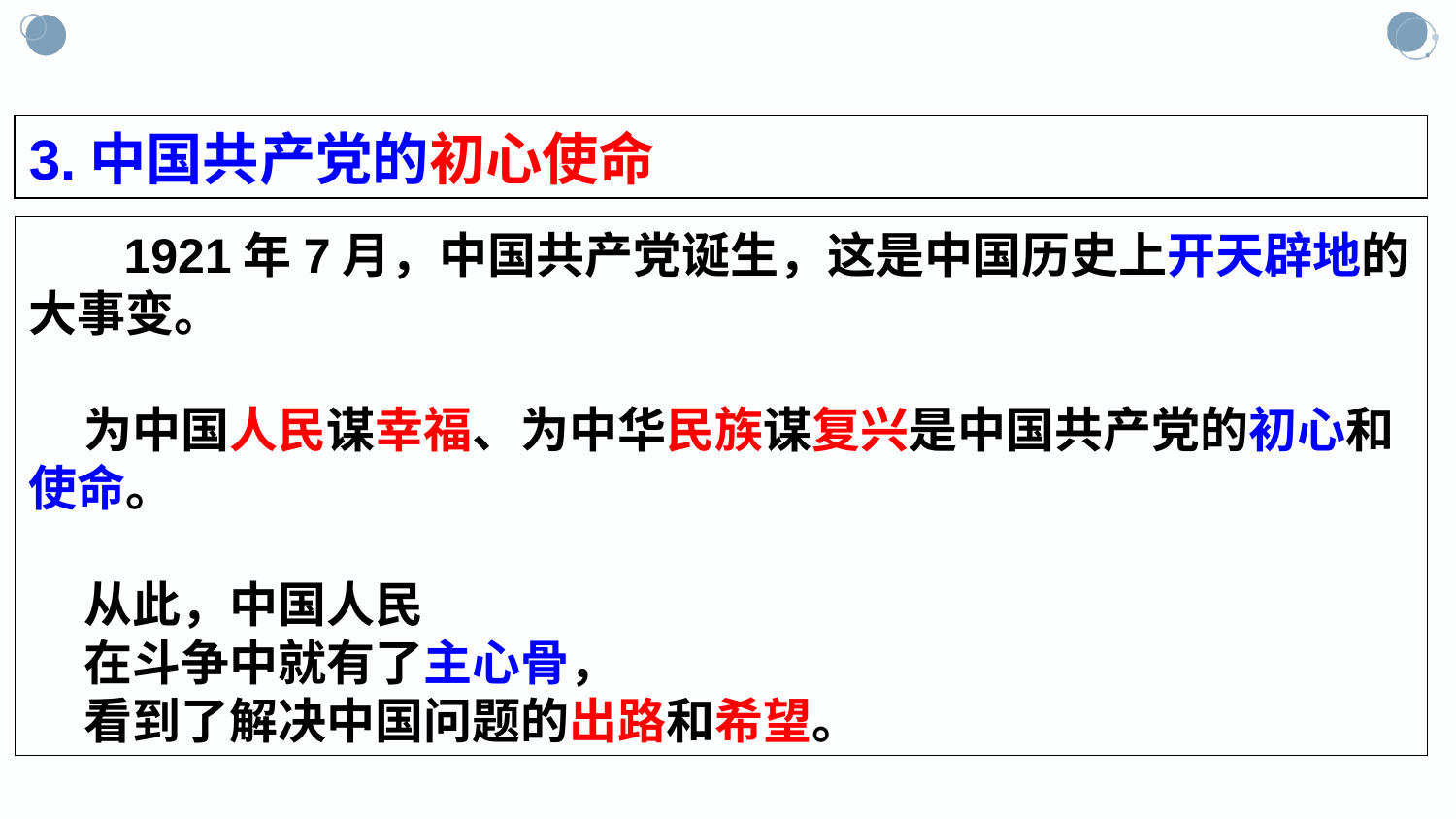

3.中国共产党的初心使命
       1921年7月，中国共产党诞生，这是中国历史上开天辟地的大事变。

    为中国人民谋幸福、为中华民族谋复兴是中国共产党的初心和使命。

    从此，中国人民
    在斗争中就有了主心骨，
    看到了解决中国问题的出路和希望。